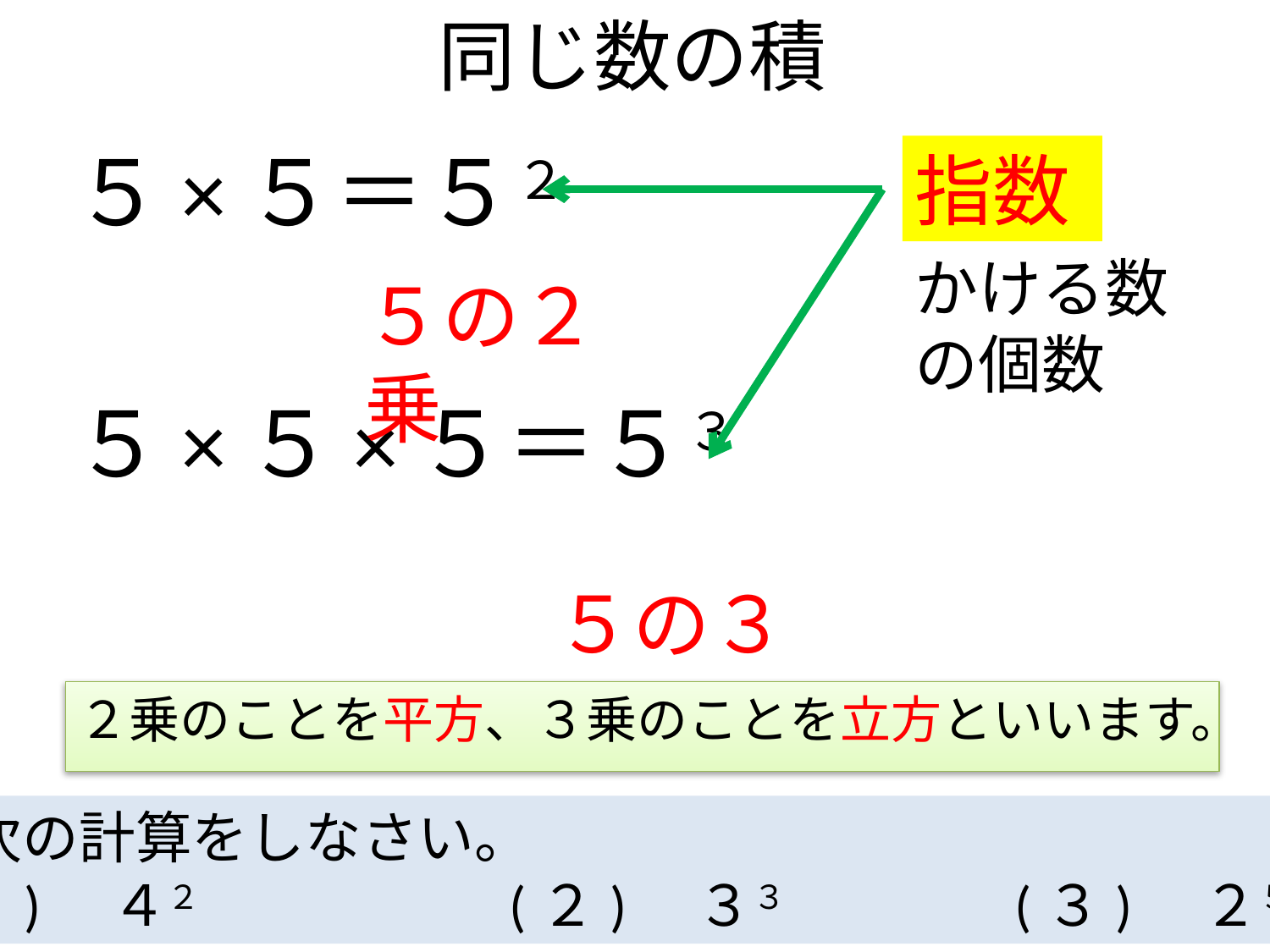

# 同じ数の積
５×５＝５２

５×５×５＝５３

指数
かける数の個数
５の２乗
５の３乗
２乗のことを平方、３乗のことを立方といいます。
問１　次の計算をしなさい。
　　(１)　４２ 　　　　　(２)　３３ 　　　　　　 (３)　２５